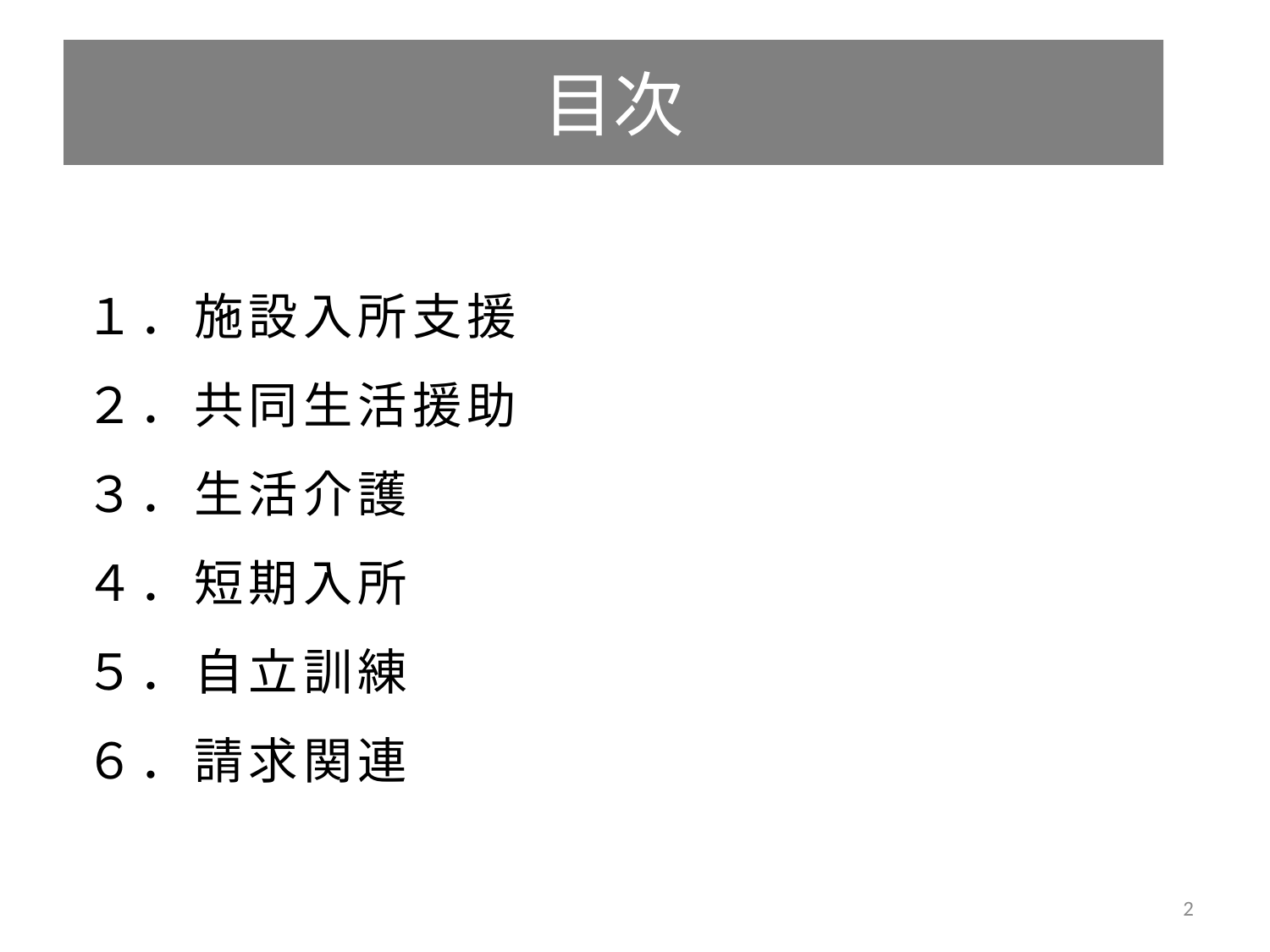

# 目次
１．施設入所支援
２．共同生活援助
３．生活介護
４．短期入所
５．自立訓練
６．請求関連
2